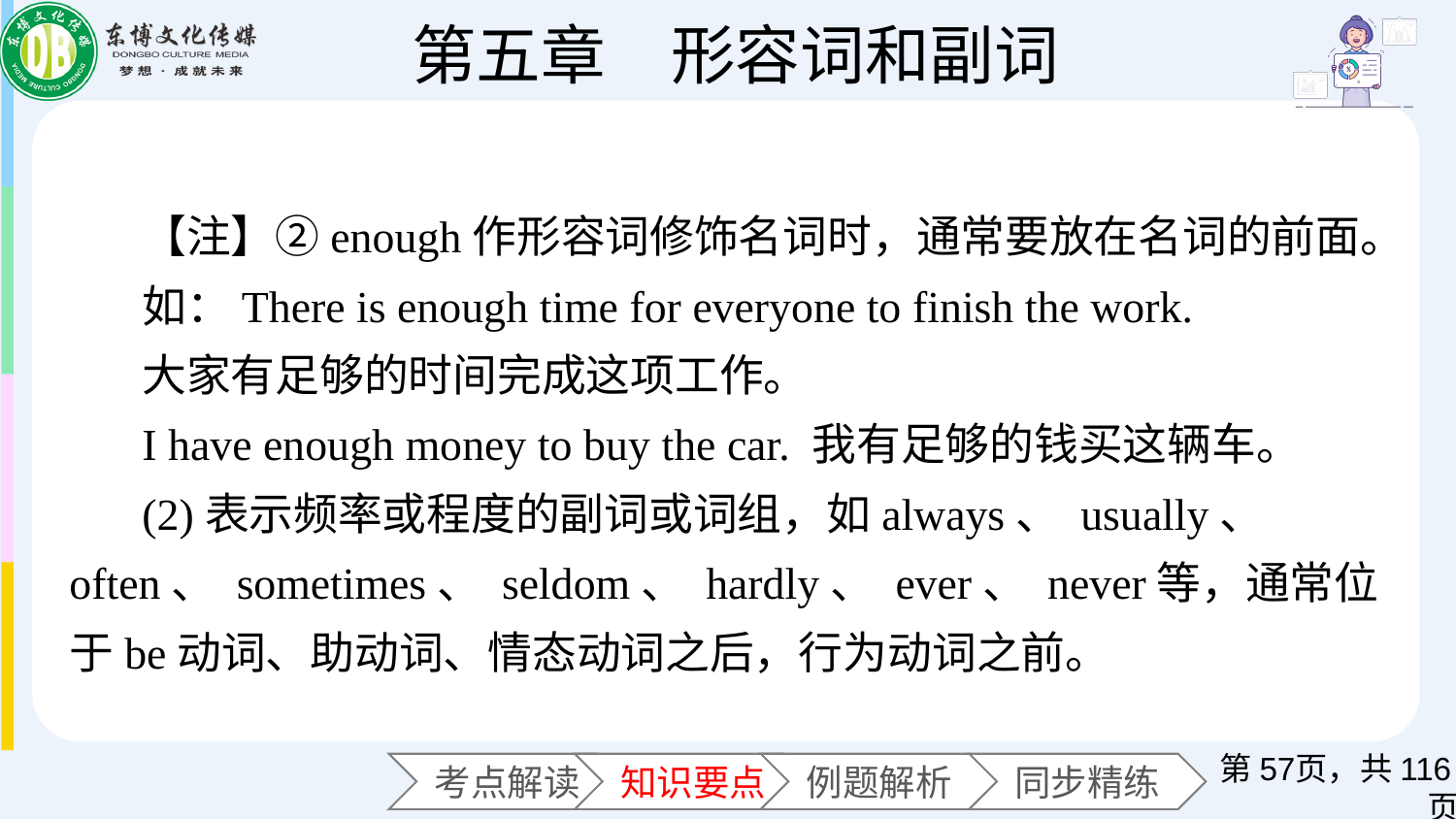

【注】②enough作形容词修饰名词时，通常要放在名词的前面。
如：There is enough time for everyone to finish the work.
大家有足够的时间完成这项工作。
I have enough money to buy the car. 我有足够的钱买这辆车。
(2)表示频率或程度的副词或词组，如always、 usually、 often、 sometimes、 seldom、 hardly、 ever、 never等，通常位于be动词、助动词、情态动词之后，行为动词之前。
第57页，共116页